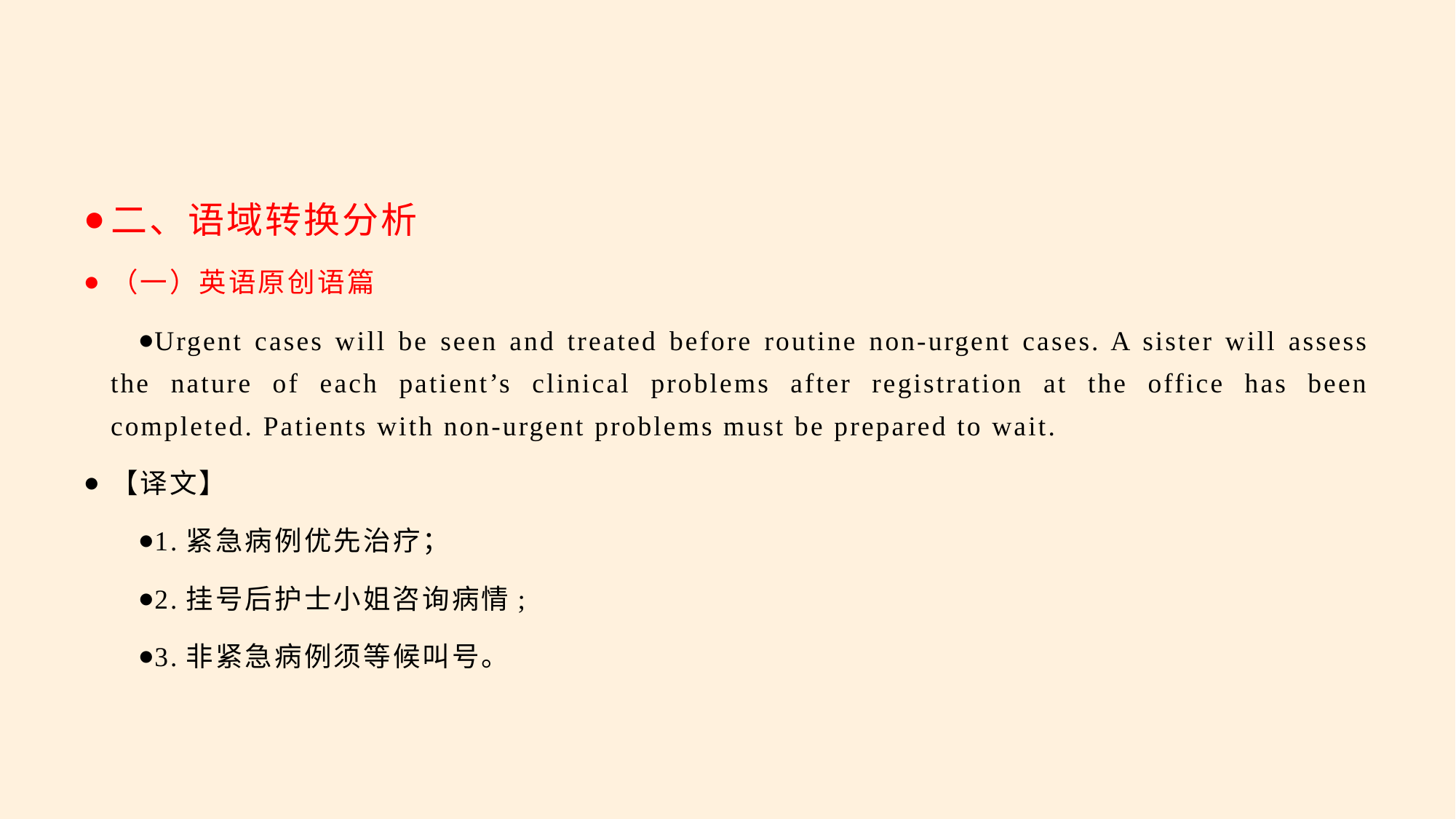

#
二、语域转换分析
（一）英语原创语篇
Urgent cases will be seen and treated before routine non-urgent cases. A sister will assess the nature of each patient’s clinical problems after registration at the office has been completed. Patients with non-urgent problems must be prepared to wait.
【译文】
1.紧急病例优先治疗；
2.挂号后护士小姐咨询病情;
3.非紧急病例须等候叫号。